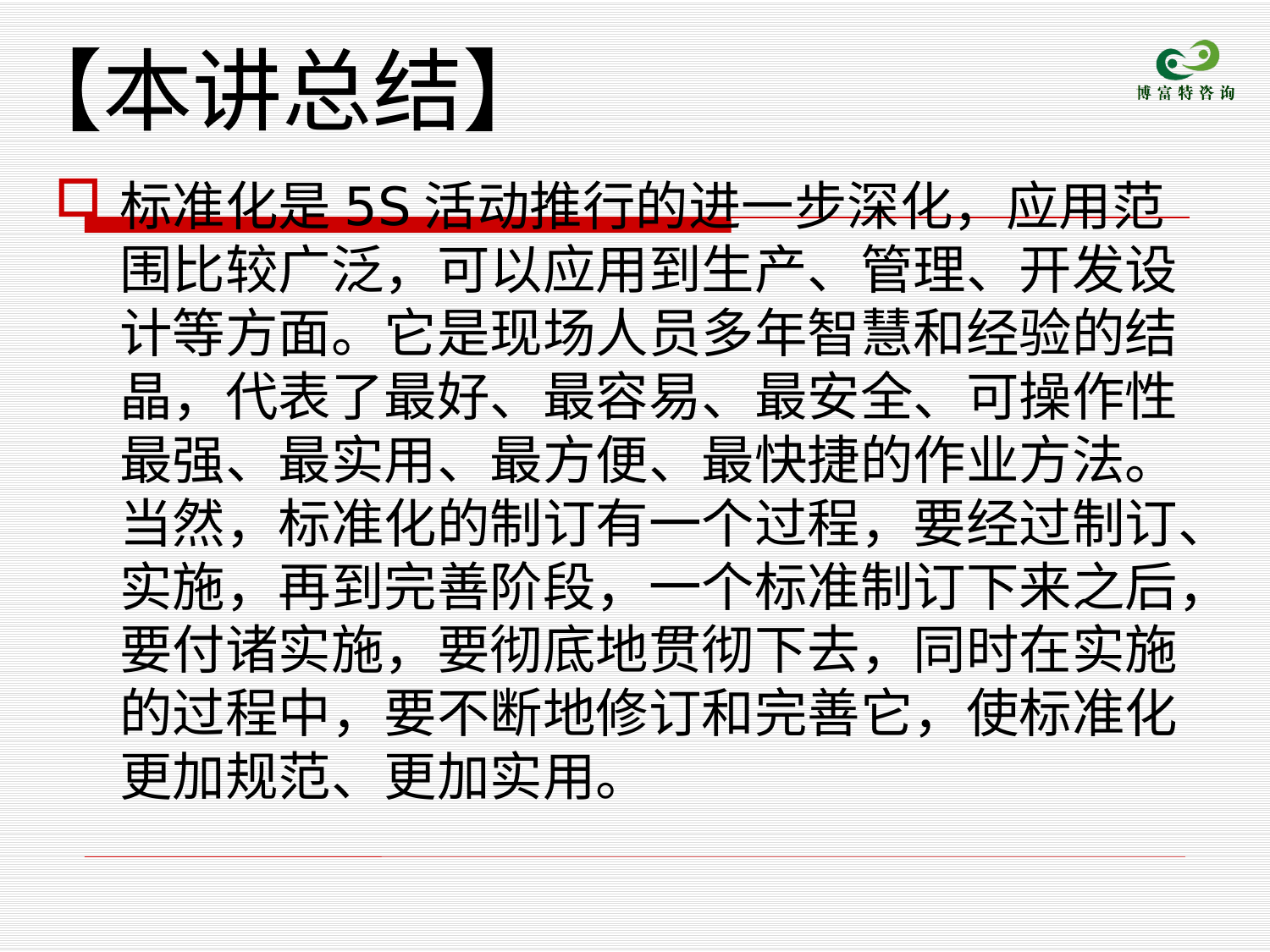

# 【本讲总结】
标准化是5S活动推行的进一步深化，应用范围比较广泛，可以应用到生产、管理、开发设计等方面。它是现场人员多年智慧和经验的结晶，代表了最好、最容易、最安全、可操作性最强、最实用、最方便、最快捷的作业方法。当然，标准化的制订有一个过程，要经过制订、实施，再到完善阶段，一个标准制订下来之后，要付诸实施，要彻底地贯彻下去，同时在实施的过程中，要不断地修订和完善它，使标准化更加规范、更加实用。
586